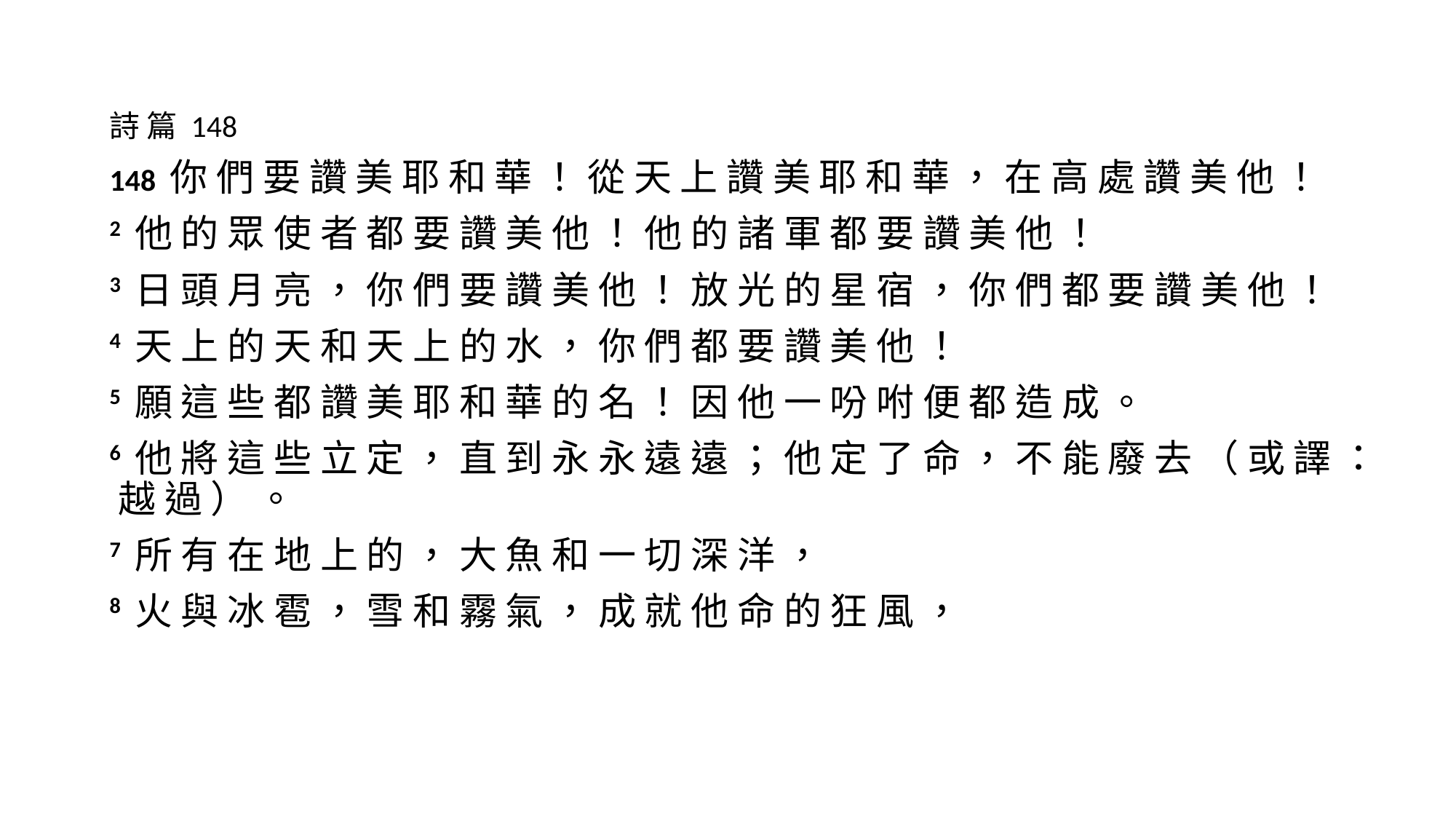

詩 篇 148
148 你 們 要 讚 美 耶 和 華 ！ 從 天 上 讚 美 耶 和 華 ， 在 高 處 讚 美 他 ！
2 他 的 眾 使 者 都 要 讚 美 他 ！ 他 的 諸 軍 都 要 讚 美 他 ！
3 日 頭 月 亮 ， 你 們 要 讚 美 他 ！ 放 光 的 星 宿 ， 你 們 都 要 讚 美 他 ！
4 天 上 的 天 和 天 上 的 水 ， 你 們 都 要 讚 美 他 ！
5 願 這 些 都 讚 美 耶 和 華 的 名 ！ 因 他 一 吩 咐 便 都 造 成 。
6 他 將 這 些 立 定 ， 直 到 永 永 遠 遠 ； 他 定 了 命 ， 不 能 廢 去 （ 或 譯 ： 越 過 ） 。
7 所 有 在 地 上 的 ， 大 魚 和 一 切 深 洋 ，
8 火 與 冰 雹 ， 雪 和 霧 氣 ， 成 就 他 命 的 狂 風 ，